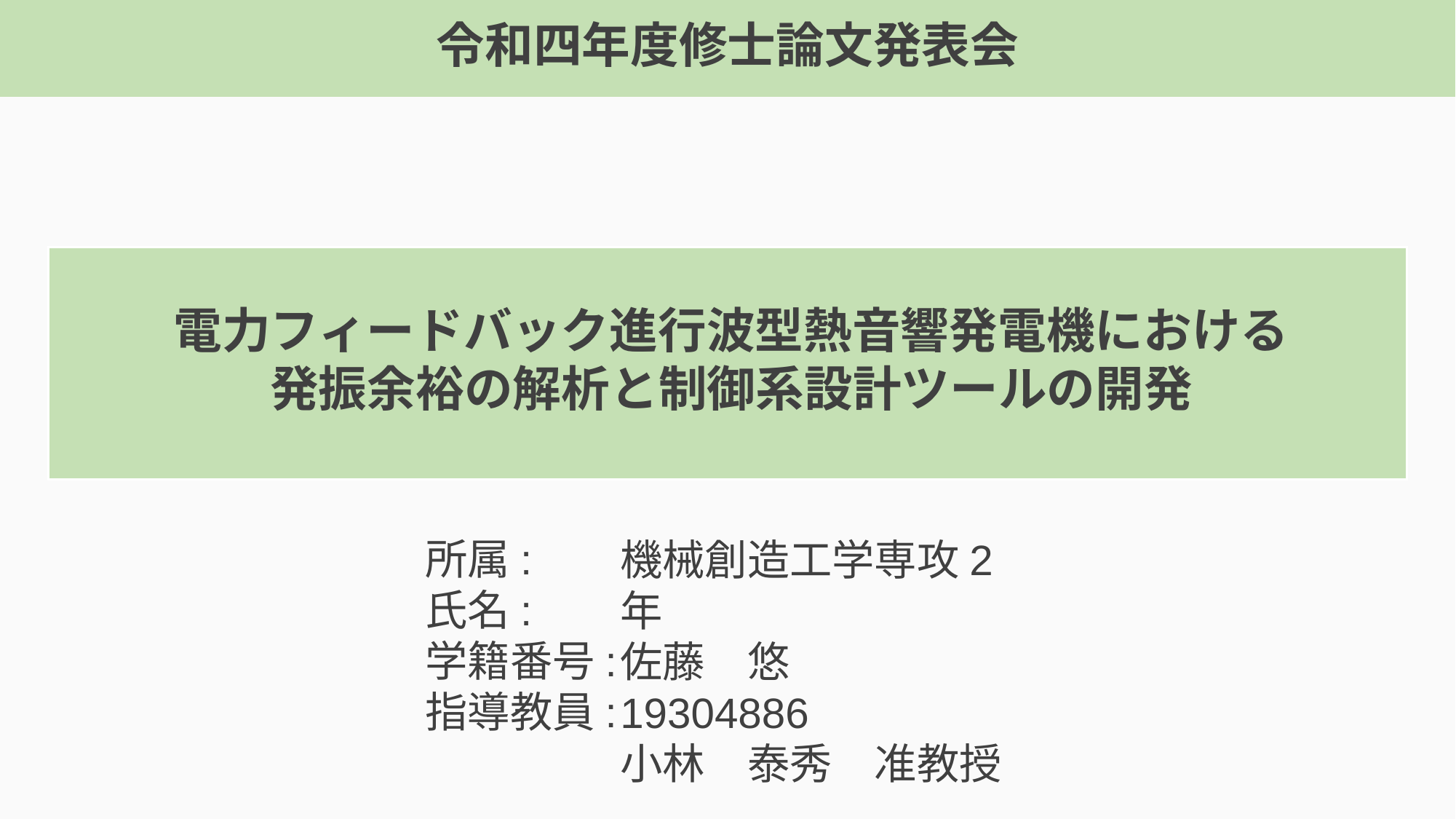

令和四年度修士論文発表会

電力フィードバック進行波型熱音響発電機における
発振余裕の解析と制御系設計ツールの開発
所属:
氏名:
学籍番号:
指導教員:
機械創造工学専攻2年
佐藤　悠
19304886
小林　泰秀　准教授